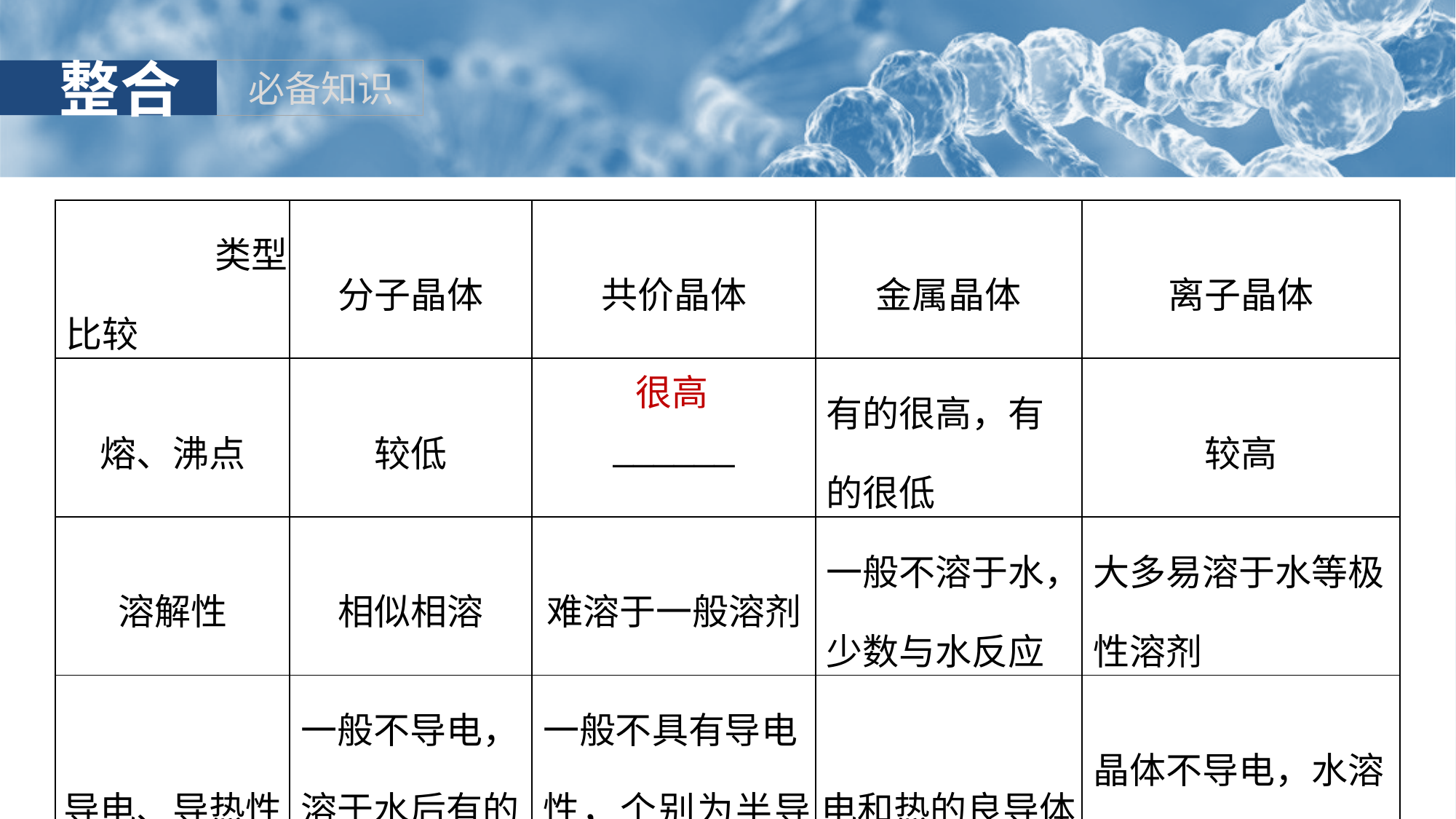

| 类型 比较 | 分子晶体 | 共价晶体 | 金属晶体 | 离子晶体 |
| --- | --- | --- | --- | --- |
| 熔、沸点 | 较低 | \_\_\_\_\_\_ | 有的很高，有的很低 | 较高 |
| 溶解性 | 相似相溶 | 难溶于一般溶剂 | 一般不溶于水，少数与水反应 | 大多易溶于水等极性溶剂 |
| 导电、导热性 | 一般不导电，溶于水后有的导电 | 一般不具有导电性，个别为半导体 | 电和热的良导体 | 晶体不导电，水溶液或熔融态导电 |
很高